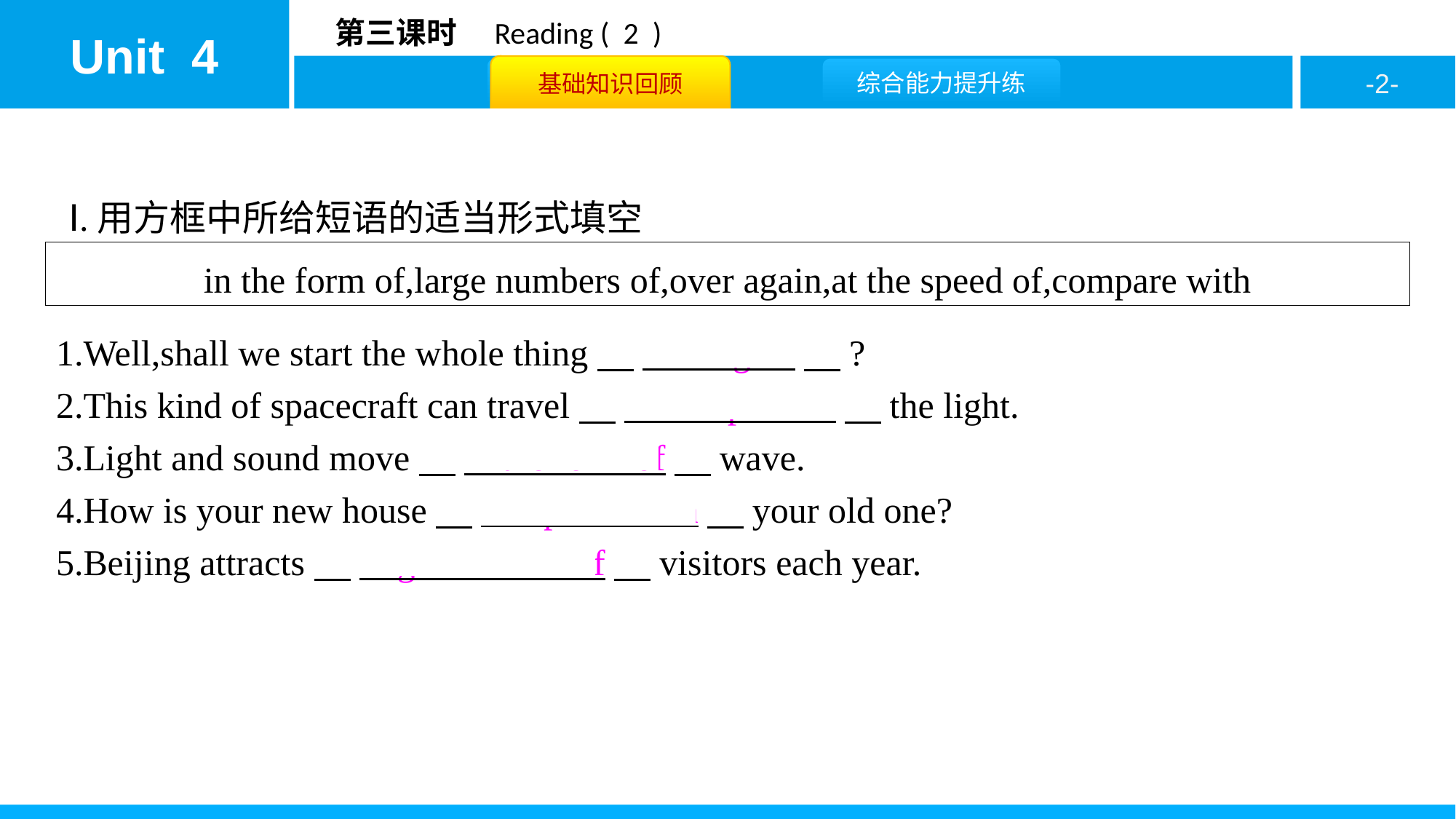

Ⅰ.用方框中所给短语的适当形式填空
in the form of,large numbers of,over again,at the speed of,compare with
1.Well,shall we start the whole thing　over again　?
2.This kind of spacecraft can travel　at the speed of　the light.
3.Light and sound move　in the form of　wave.
4.How is your new house　compared with　your old one?
5.Beijing attracts　large numbers of　visitors each year.